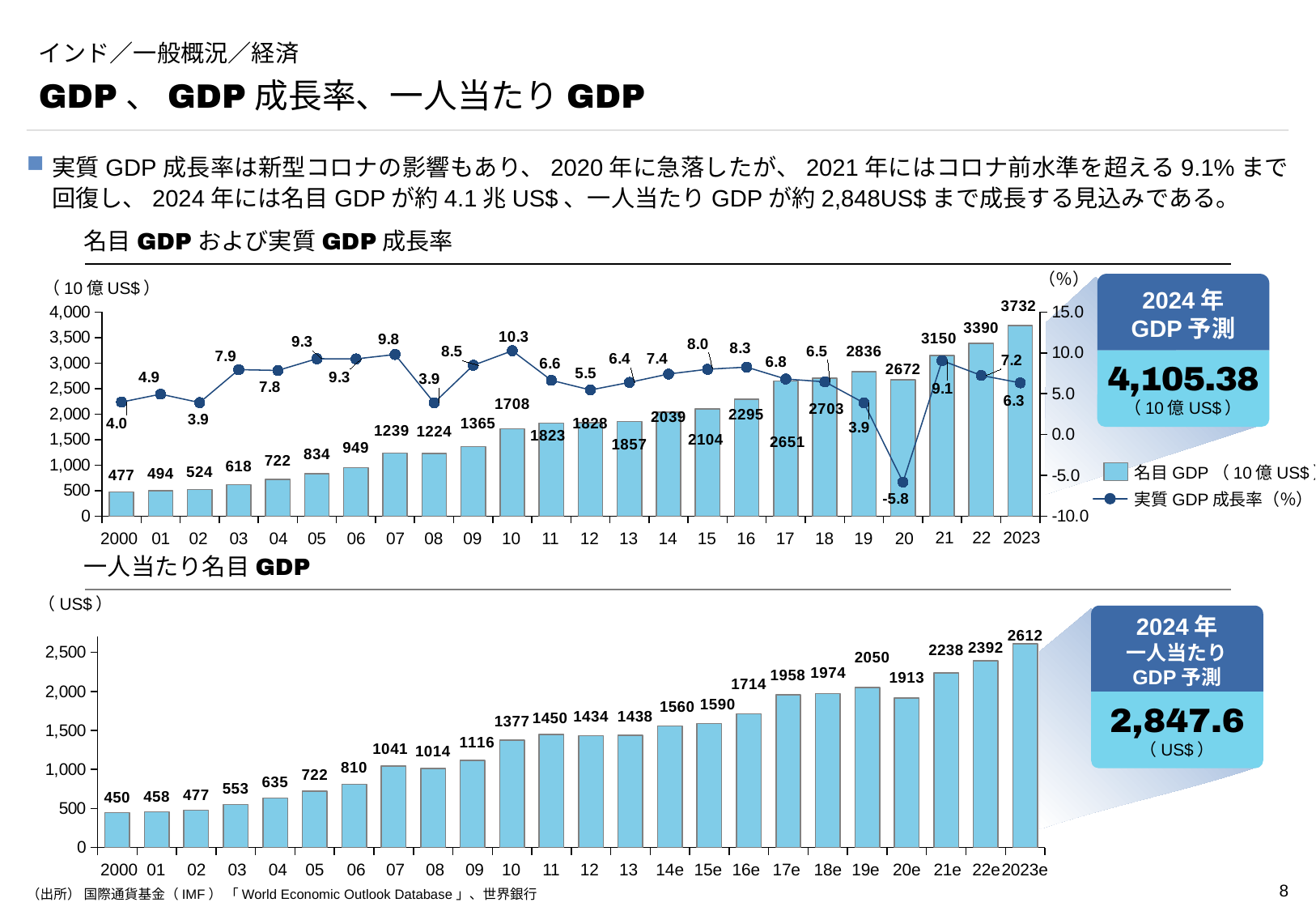

# インド／一般概況／経済
GDP、GDP成長率、一人当たりGDP
実質GDP成長率は新型コロナの影響もあり、2020年に急落したが、2021年にはコロナ前水準を超える9.1%まで回復し、2024年には名目GDPが約4.1兆US$、一人当たりGDPが約2,848US$まで成長する見込みである。
名目GDPおよび実質GDP成長率
（％）
2024年
GDP予測

（10億US$）

### Chart

| Category |  |  |
|---|---|---|
4,105.38
（10億US$）
名目GDP（10億US$）

実質GDP成長率（％）

21
22
2023
2000
01
02
06
10
03
04
05
07
08
09
11
12
13
14
15
16
17
18
19
20
一人当たり名目GDP
（US$）
2024年
一人当たり
GDP予測

### Chart

| Category |  |
|---|---|
2,847.6
（US$）
2000
01
02
03
04
05
06
07
08
09
10
11
12
13
14e
15e
16e
17e
18e
19e
20e
21e
22e
2023e
（出所） 国際通貨基金（IMF） 「World Economic Outlook Database」、世界銀行